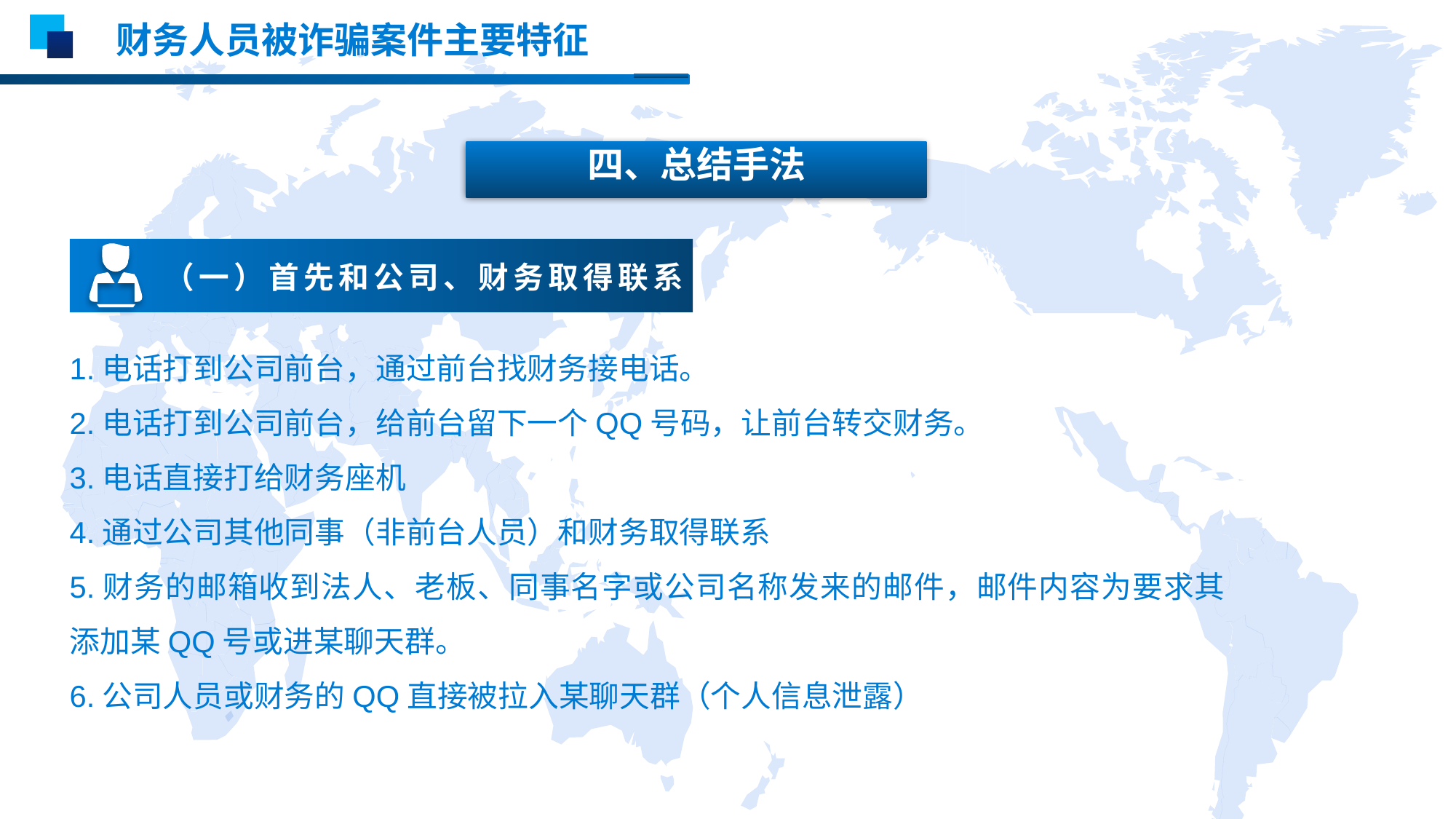

财务人员被诈骗案件主要特征

四、总结手法

（一）首先和公司、财务取得联系
1.电话打到公司前台，通过前台找财务接电话。
2.电话打到公司前台，给前台留下一个QQ号码，让前台转交财务。
3.电话直接打给财务座机
4.通过公司其他同事（非前台人员）和财务取得联系
5.财务的邮箱收到法人、老板、同事名字或公司名称发来的邮件，邮件内容为要求其添加某QQ号或进某聊天群。
6.公司人员或财务的QQ直接被拉入某聊天群（个人信息泄露）